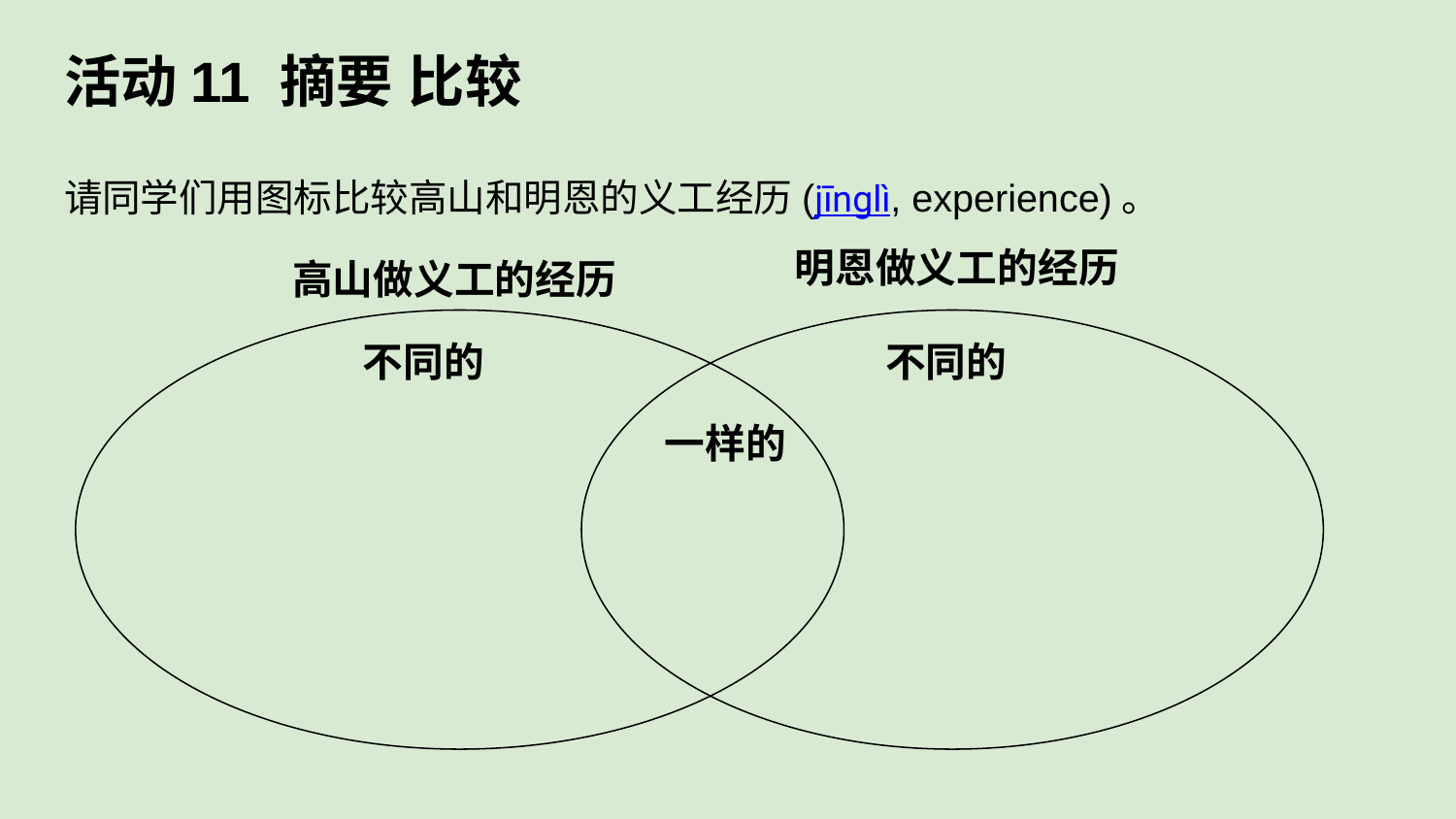

活动11 摘要 比较

请同学们用图标比较高山和明恩的义工经历(jīnglì, experience)。
明恩做义工的经历
高山做义工的经历

不同的
不同的

一样的